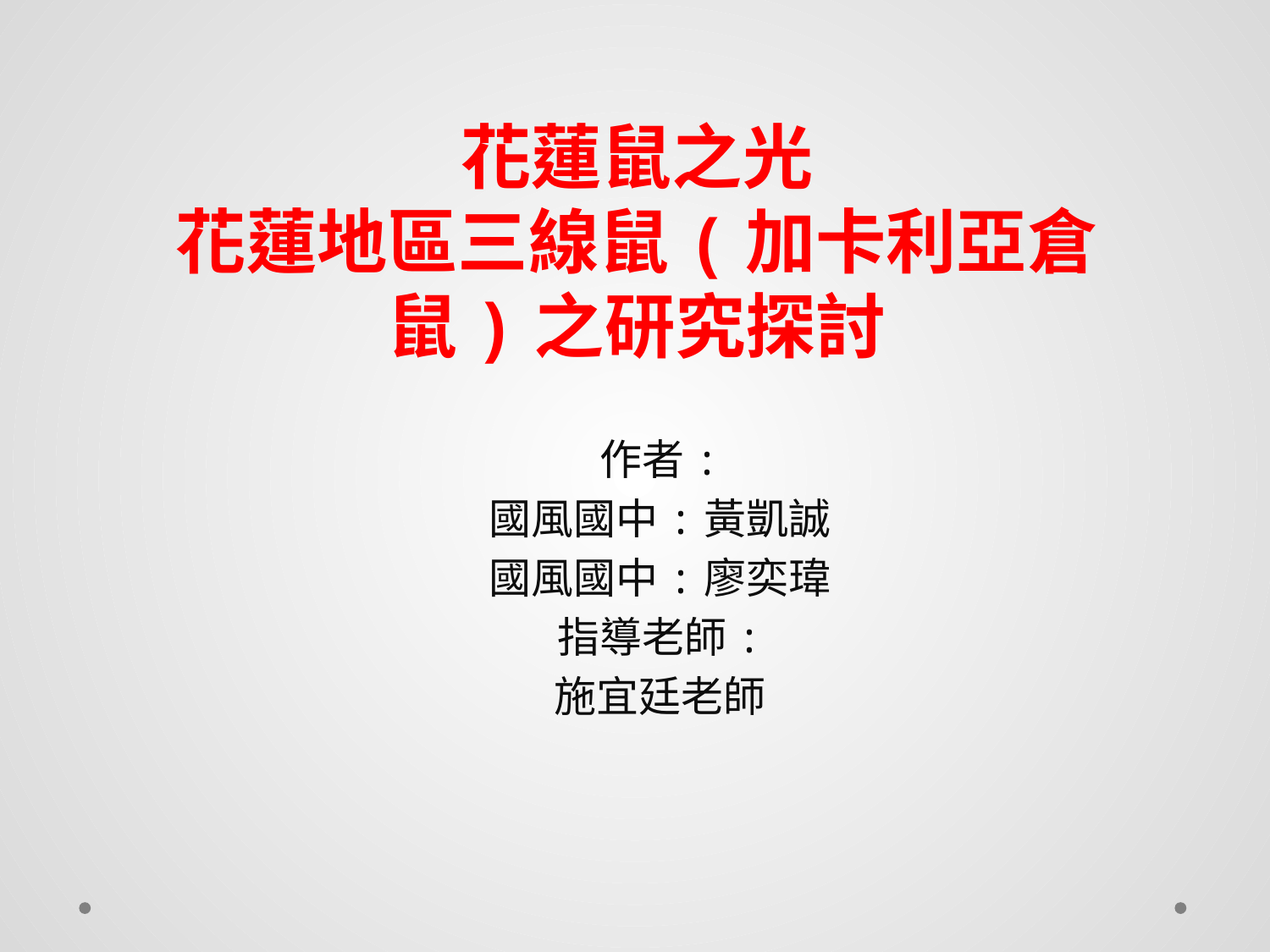

# 花蓮鼠之光 花蓮地區三線鼠(加卡利亞倉鼠)之研究探討
作者:
國風國中:黃凱誠
國風國中:廖奕瑋
指導老師:
施宜廷老師